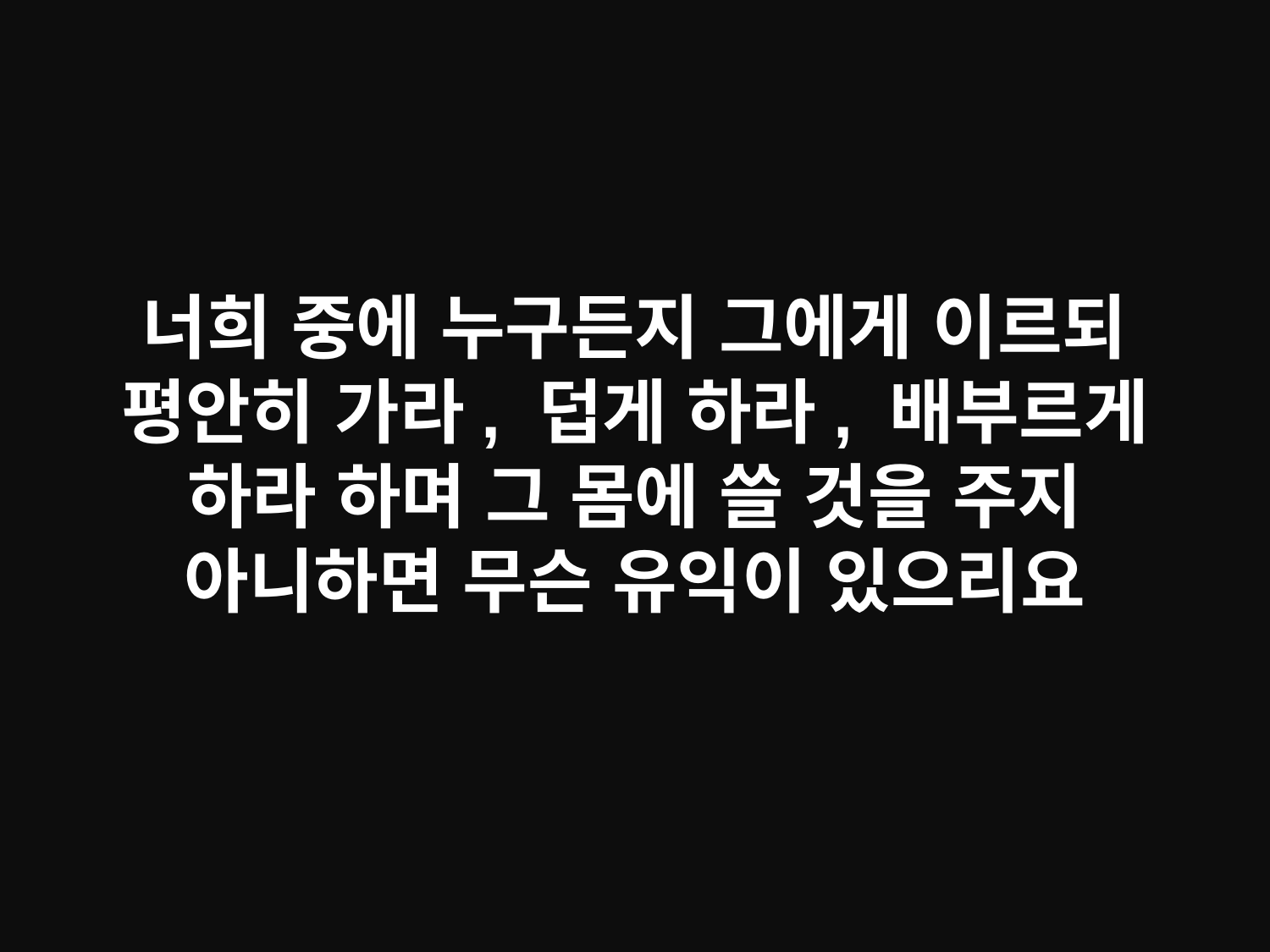

# 너희 중에 누구든지 그에게 이르되 평안히 가라, 덥게 하라, 배부르게 하라 하며 그 몸에 쓸 것을 주지 아니하면 무슨 유익이 있으리요